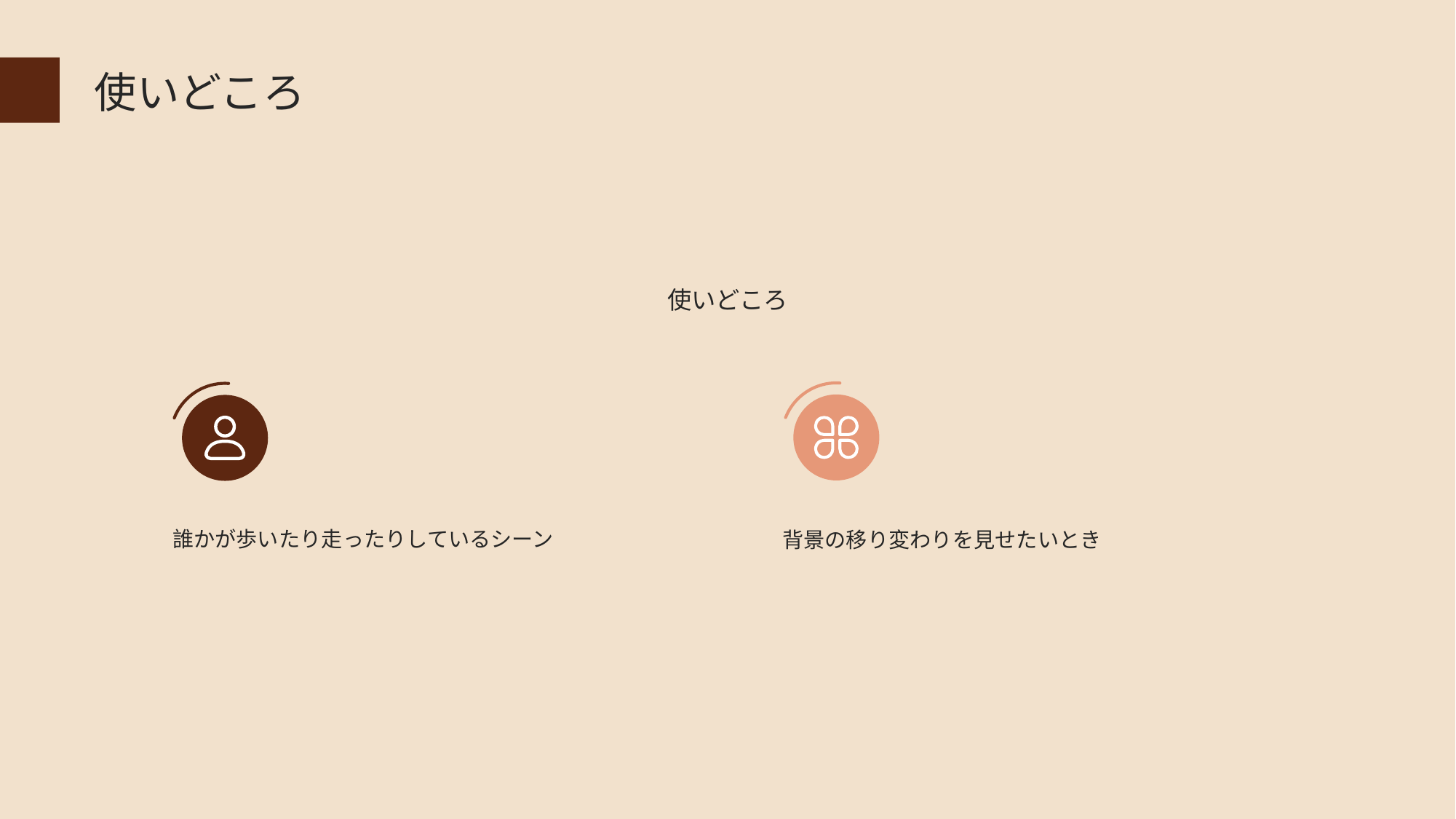

使いどころ
使いどころ

誰かが歩いたり走ったりしているシーン
背景の移り変わりを見せたいとき